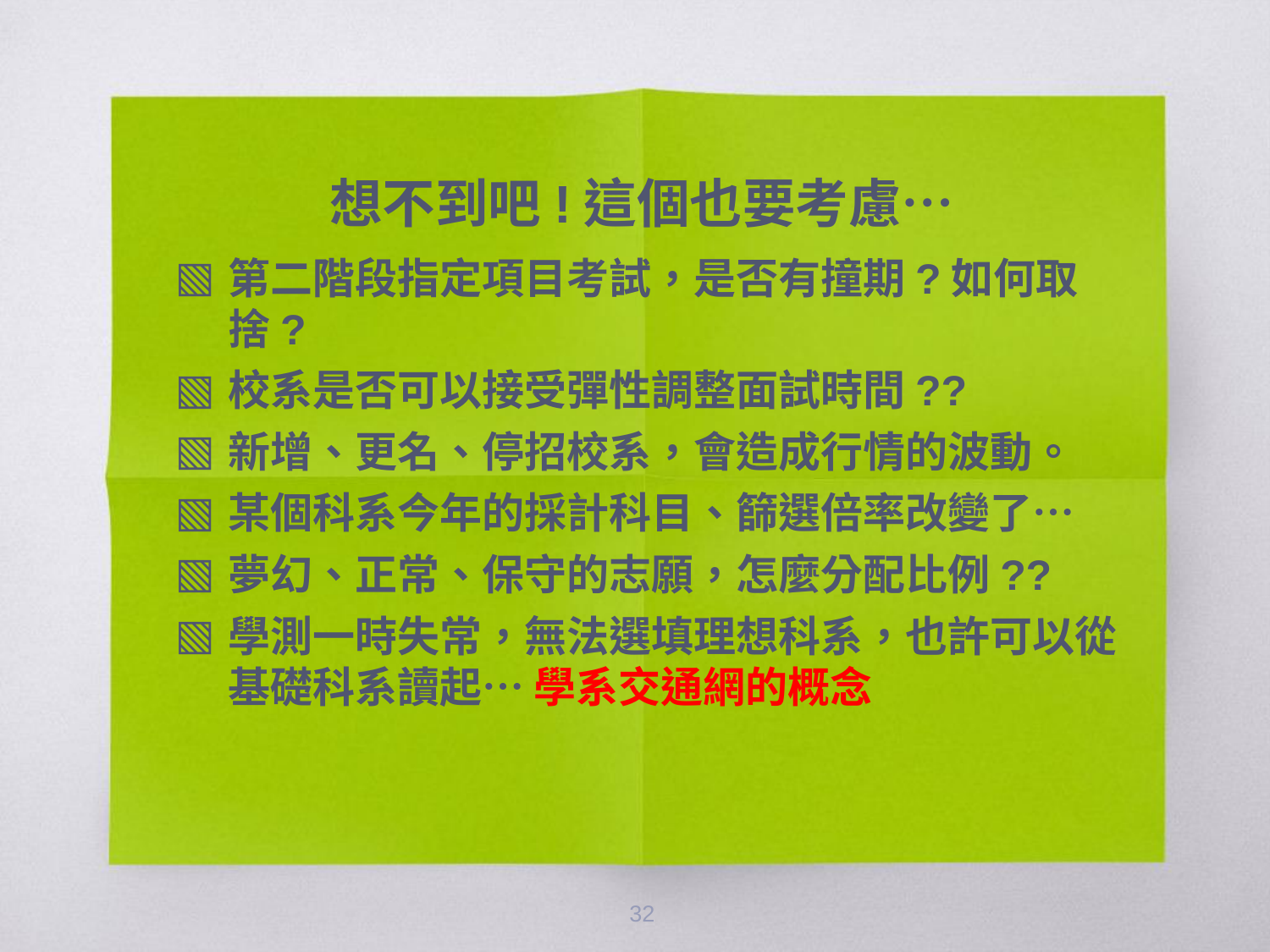

想不到吧!這個也要考慮…
第二階段指定項目考試，是否有撞期?如何取捨?
校系是否可以接受彈性調整面試時間??
新增、更名、停招校系，會造成行情的波動。
某個科系今年的採計科目、篩選倍率改變了…
夢幻、正常、保守的志願，怎麼分配比例??
學測一時失常，無法選填理想科系，也許可以從基礎科系讀起… 學系交通網的概念

32